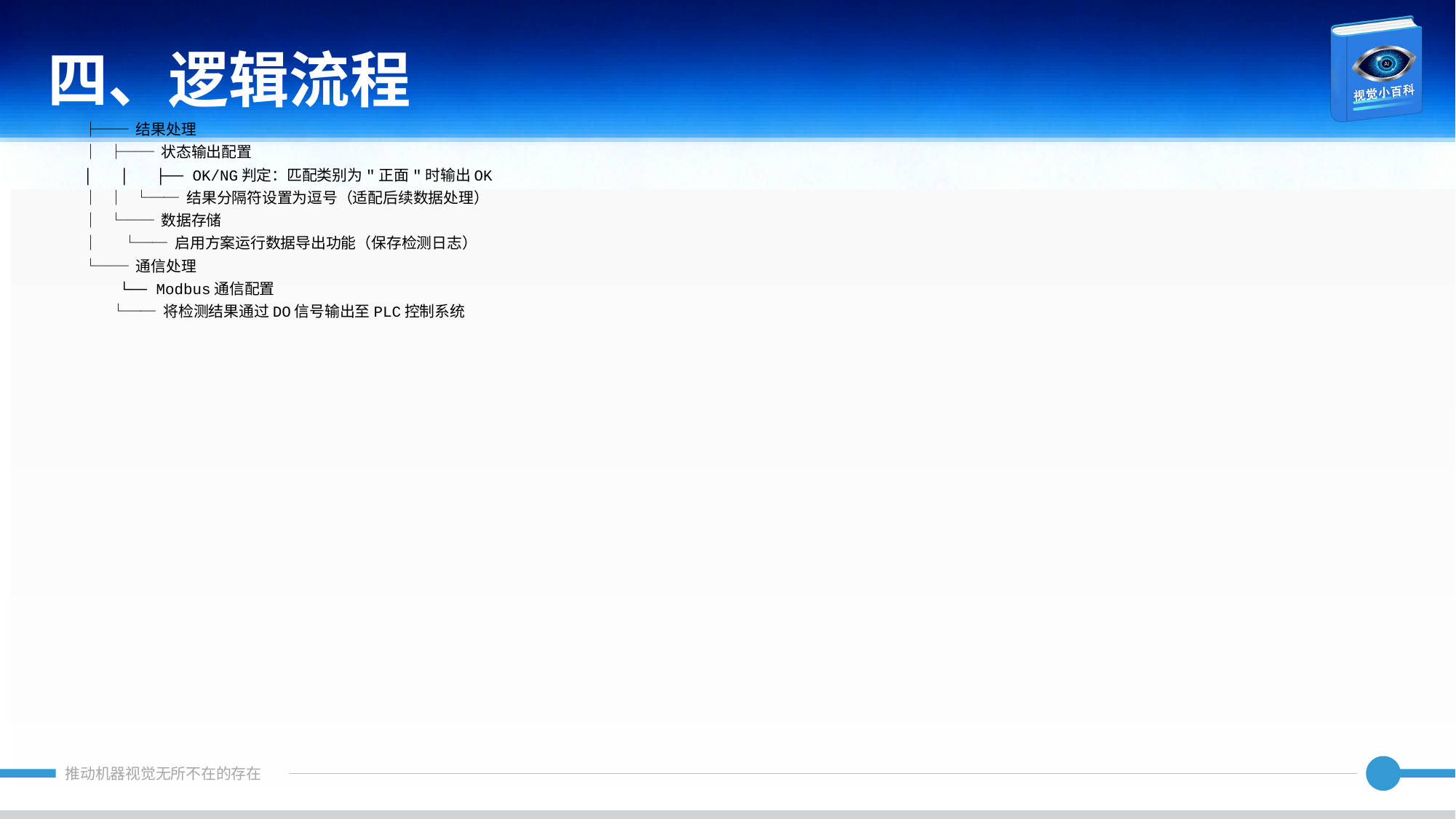

四、逻辑流程

├── 结果处理
│   ├── 状态输出配置
│   │   ├── OK/NG判定：匹配类别为"正面"时输出OK
│   │   └── 结果分隔符设置为逗号（适配后续数据处理）
│   └── 数据存储
│       └── 启用方案运行数据导出功能（保存检测日志）
└── 通信处理
    └── Modbus通信配置
        └── 将检测结果通过DO信号输出至PLC控制系统
9